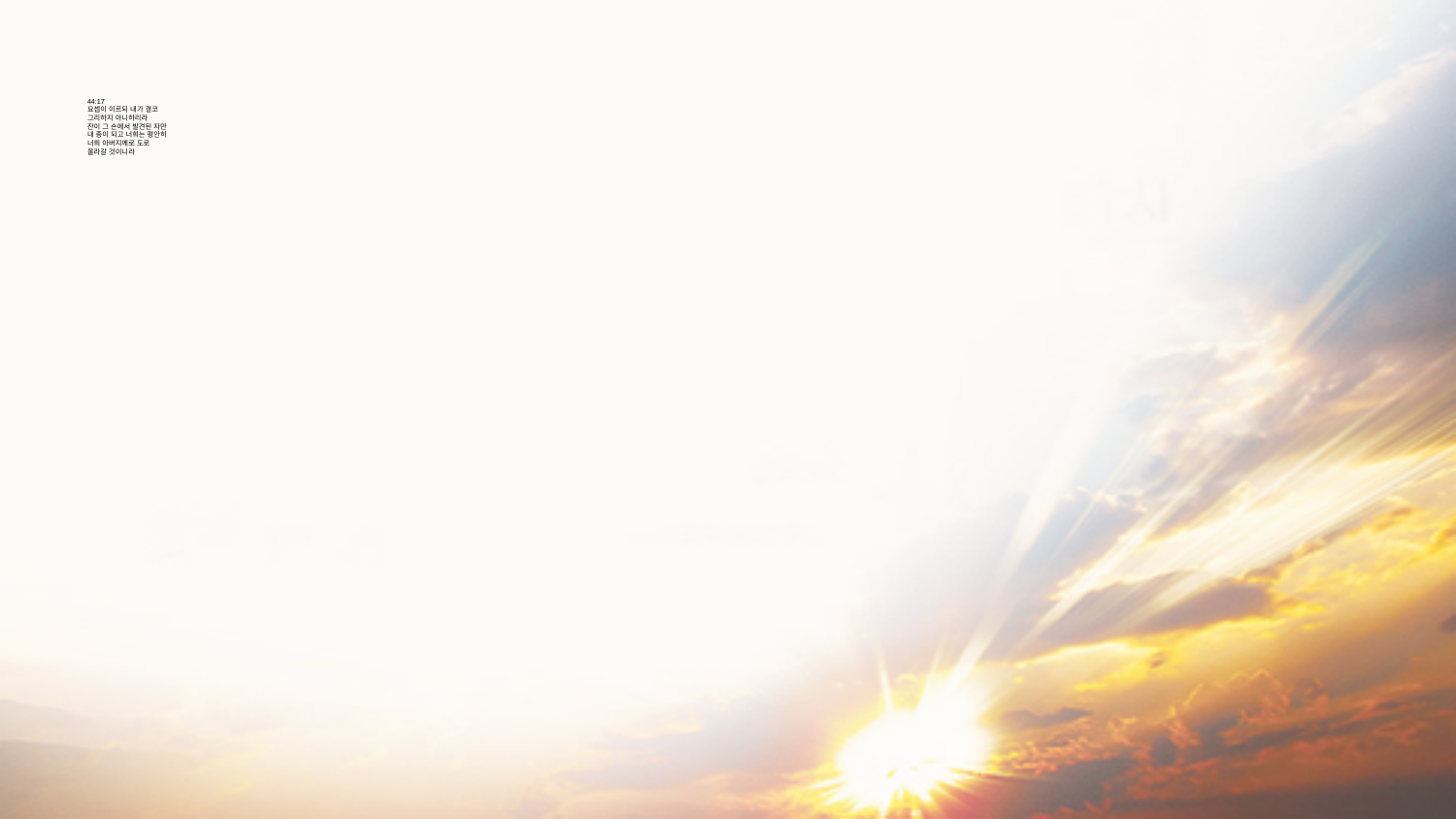

# 44:17 요셉이 이르되 내가 결코 그리하지 아니하리라 잔이 그 손에서 발견된 자만 내 종이 되고 너희는 평안히 너희 아버지께로 도로 올라갈 것이니라